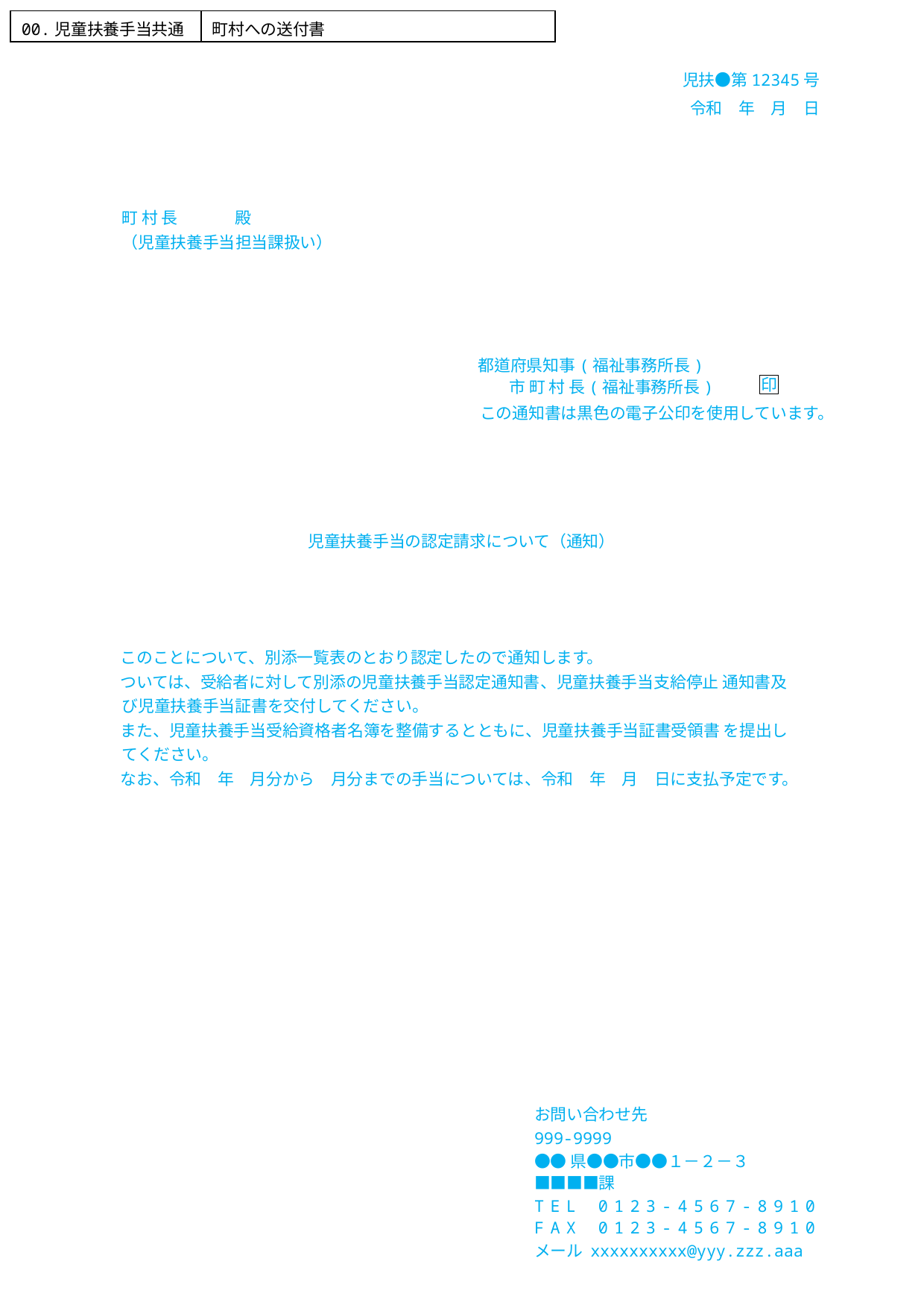

| 00.児童扶養手当共通 | 町村への送付書 |
| --- | --- |
児扶●第12345号
令和　年　月　日
町 村 長	殿
（児童扶養手当担当課扱い）
都道府県知事(福祉事務所長)
市 町 村 長(福祉事務所長)
印
この通知書は黒色の電子公印を使用しています。
児童扶養手当の認定請求について（通知）
このことについて、別添一覧表のとおり認定したので通知します。
ついては、受給者に対して別添の児童扶養手当認定通知書、児童扶養手当支給停止 通知書及び児童扶養手当証書を交付してください。
また、児童扶養手当受給資格者名簿を整備するとともに、児童扶養手当証書受領書 を提出してください。
なお、令和　年　月分から　月分までの手当については、令和　年　月　日に支払予定です。
お問い合わせ先
999-9999
●●県●●市●●１－２－３
■■■■課
TEL 0123-4567-8910
FAX 0123-4567-8910
メール xxxxxxxxxx@yyy.zzz.aaa